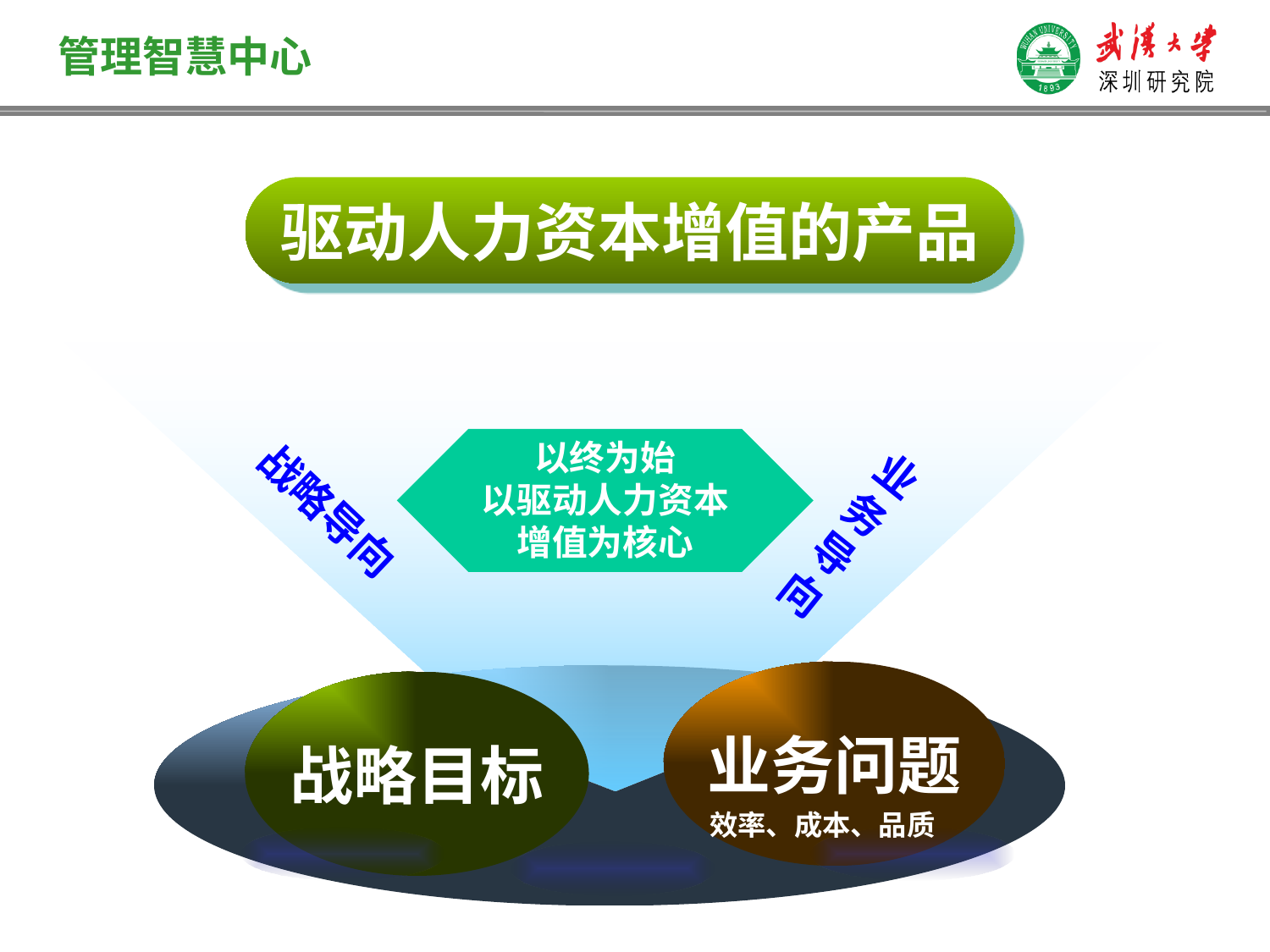

驱动人力资本增值的产品

以终为始
以驱动人力资本增值为核心
业务导向
战略导向
业务问题

战略目标
效率、成本、品质